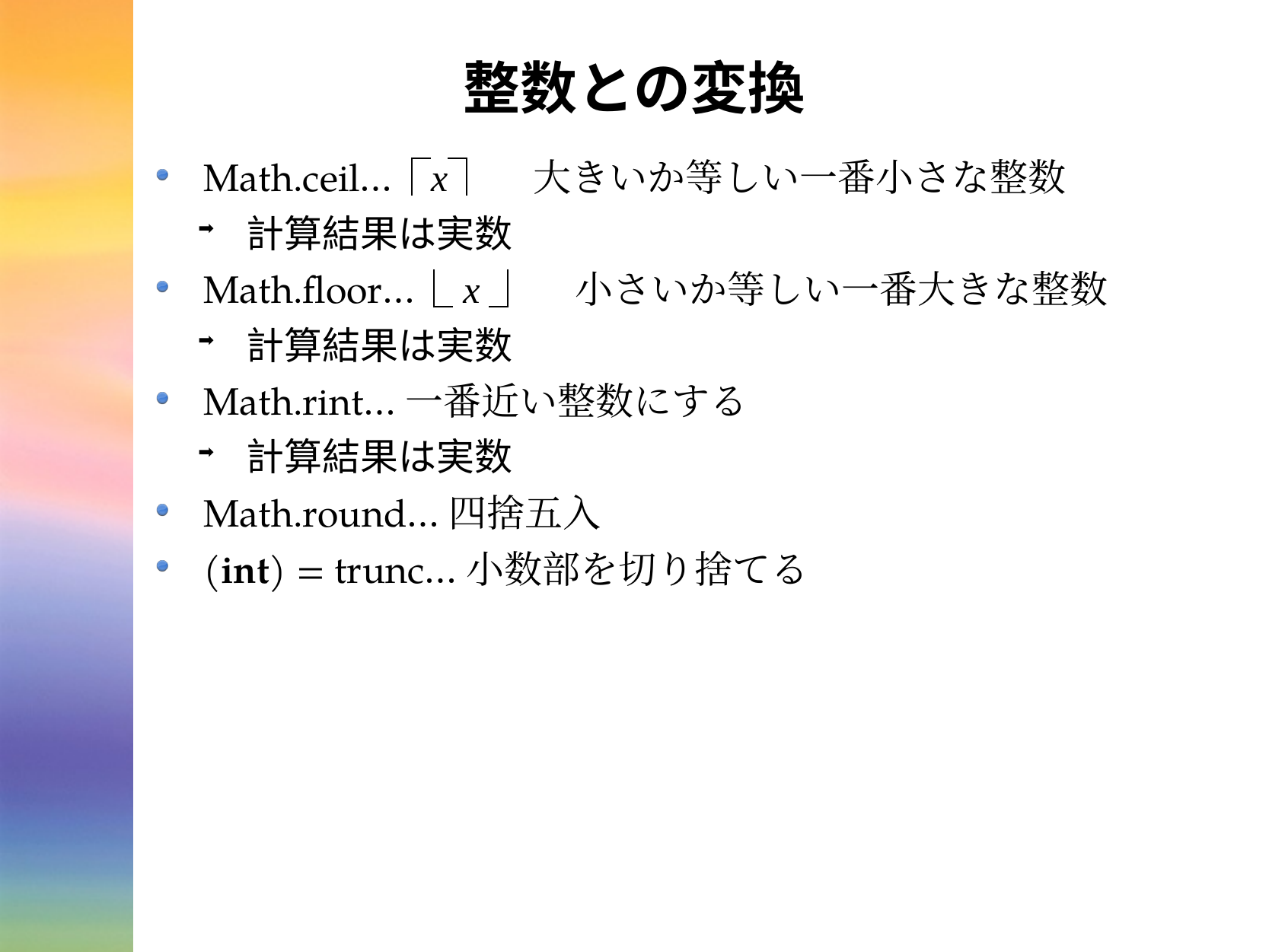

# 整数との変換
Math.ceil…⎾x⏋　大きいか等しい一番小さな整数
計算結果は実数
Math.floor…⎿ x ⏌　小さいか等しい一番大きな整数
計算結果は実数
Math.rint…一番近い整数にする
計算結果は実数
Math.round…四捨五入
(int) = trunc…小数部を切り捨てる